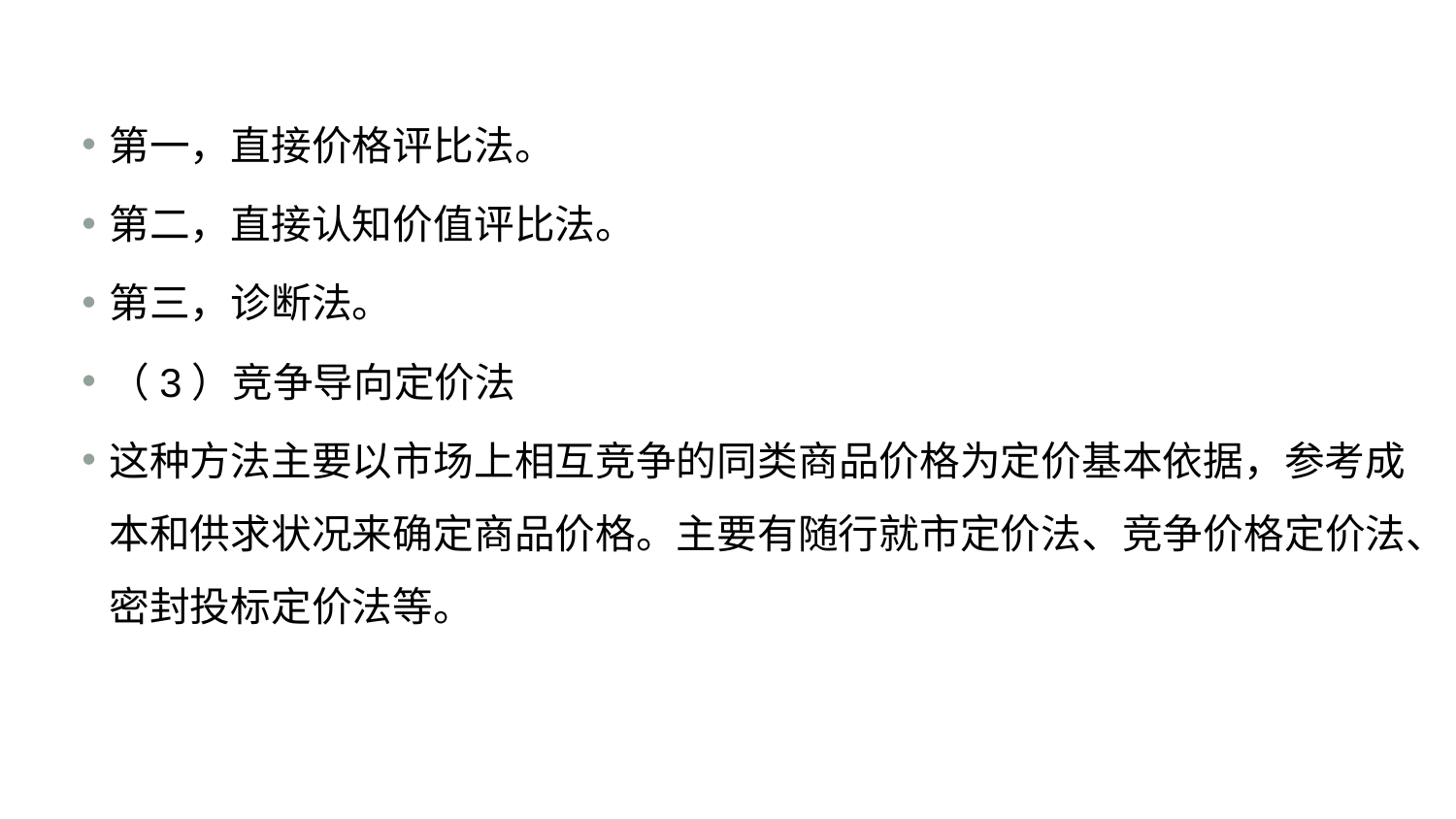

#
第一，直接价格评比法。
第二，直接认知价值评比法。
第三，诊断法。
（3）竞争导向定价法
这种方法主要以市场上相互竞争的同类商品价格为定价基本依据，参考成本和供求状况来确定商品价格。主要有随行就市定价法、竞争价格定价法、密封投标定价法等。